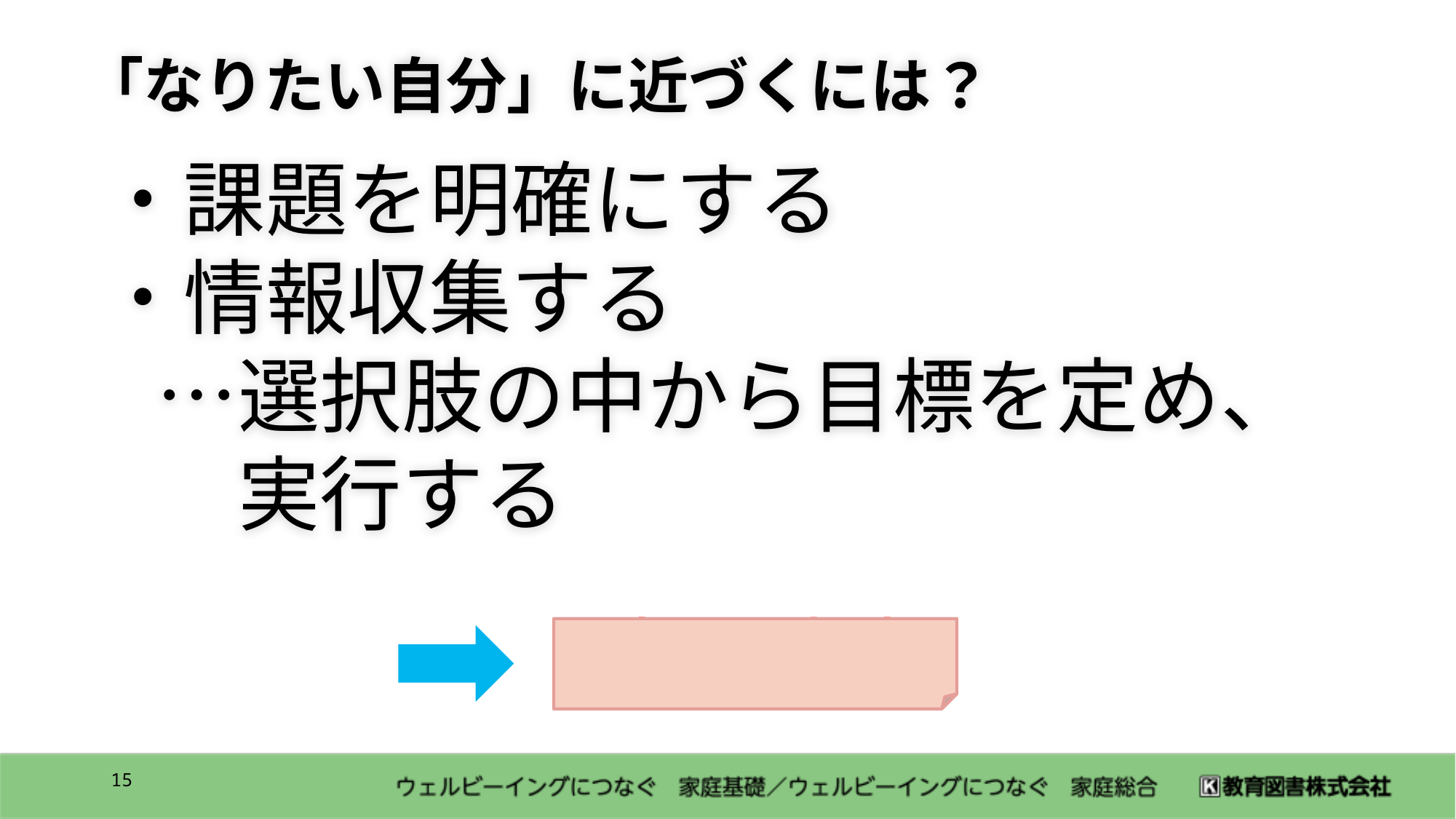

「なりたい自分」に近づくには？
・課題を明確にする
・情報収集する
　…選択肢の中から目標を定め、
　　実行する
意思決定

15